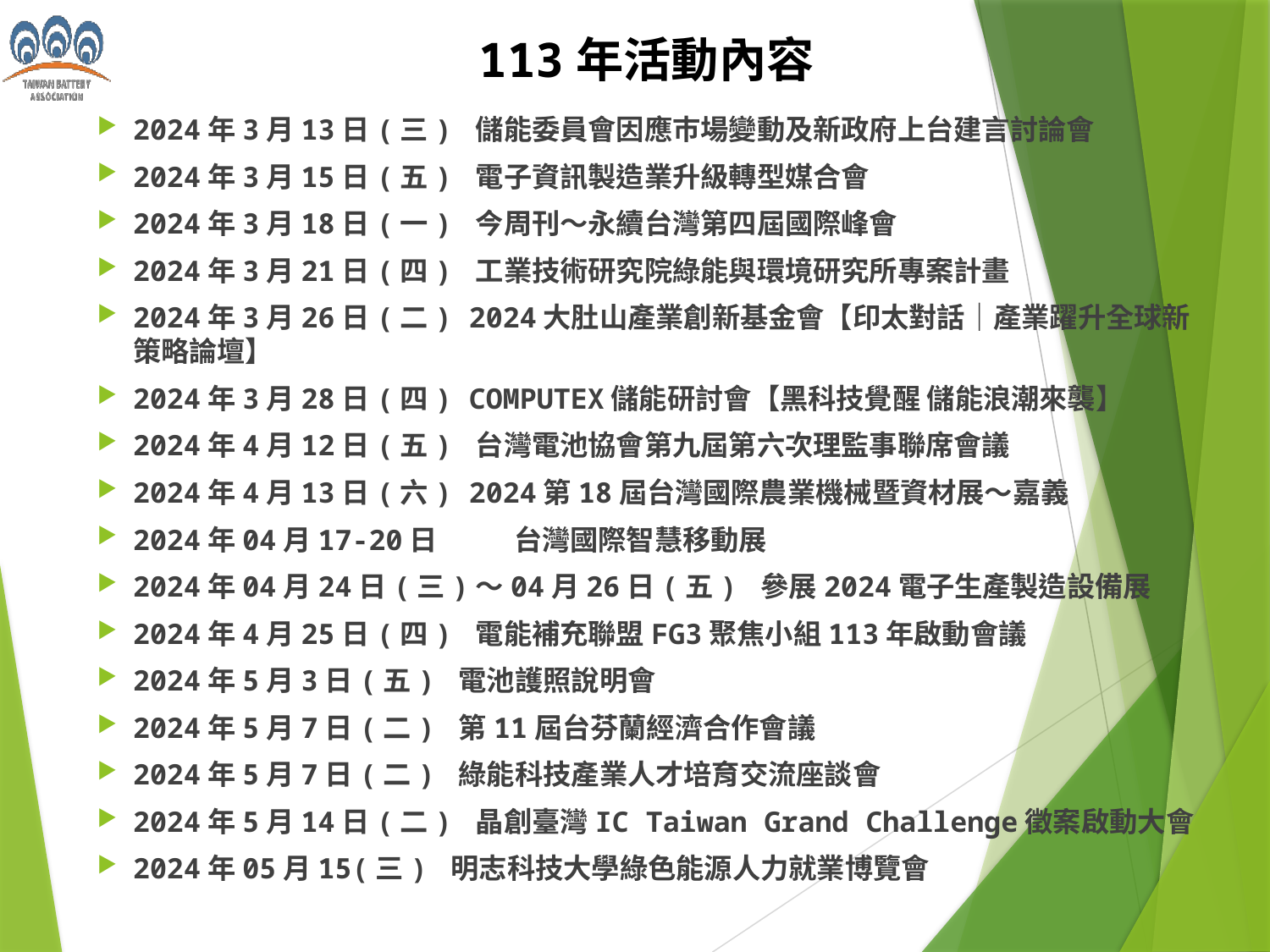

# 113年活動內容
2024年3月13日(三) 儲能委員會因應巿場變動及新政府上台建言討論會
2024年3月15日(五) 電子資訊製造業升級轉型媒合會
2024年3月18日(一) 今周刊～永續台灣第四屆國際峰會
2024年3月21日(四) 工業技術研究院綠能與環境研究所專案計畫
2024年3月26日(二) 2024大肚山產業創新基金會【印太對話｜產業躍升全球新策略論壇】
2024年3月28日(四) COMPUTEX儲能研討會【黑科技覺醒 儲能浪潮來襲】
2024年4月12日(五) 台灣電池協會第九屆第六次理監事聯席會議
2024年4月13日(六) 2024第18屆台灣國際農業機械暨資材展～嘉義
2024年04月17-20日	台灣國際智慧移動展
2024年04月24日(三)～04月26日(五) 參展2024電子生產製造設備展
2024年4月25日(四) 電能補充聯盟FG3聚焦小組113年啟動會議
2024年5月3日(五) 電池護照說明會
2024年5月7日(二) 第11屆台芬蘭經濟合作會議
2024年5月7日(二) 綠能科技產業人才培育交流座談會
2024年5月14日(二) 晶創臺灣IC Taiwan Grand Challenge徵案啟動大會
2024年05月15(三) 明志科技大學綠色能源人力就業博覽會